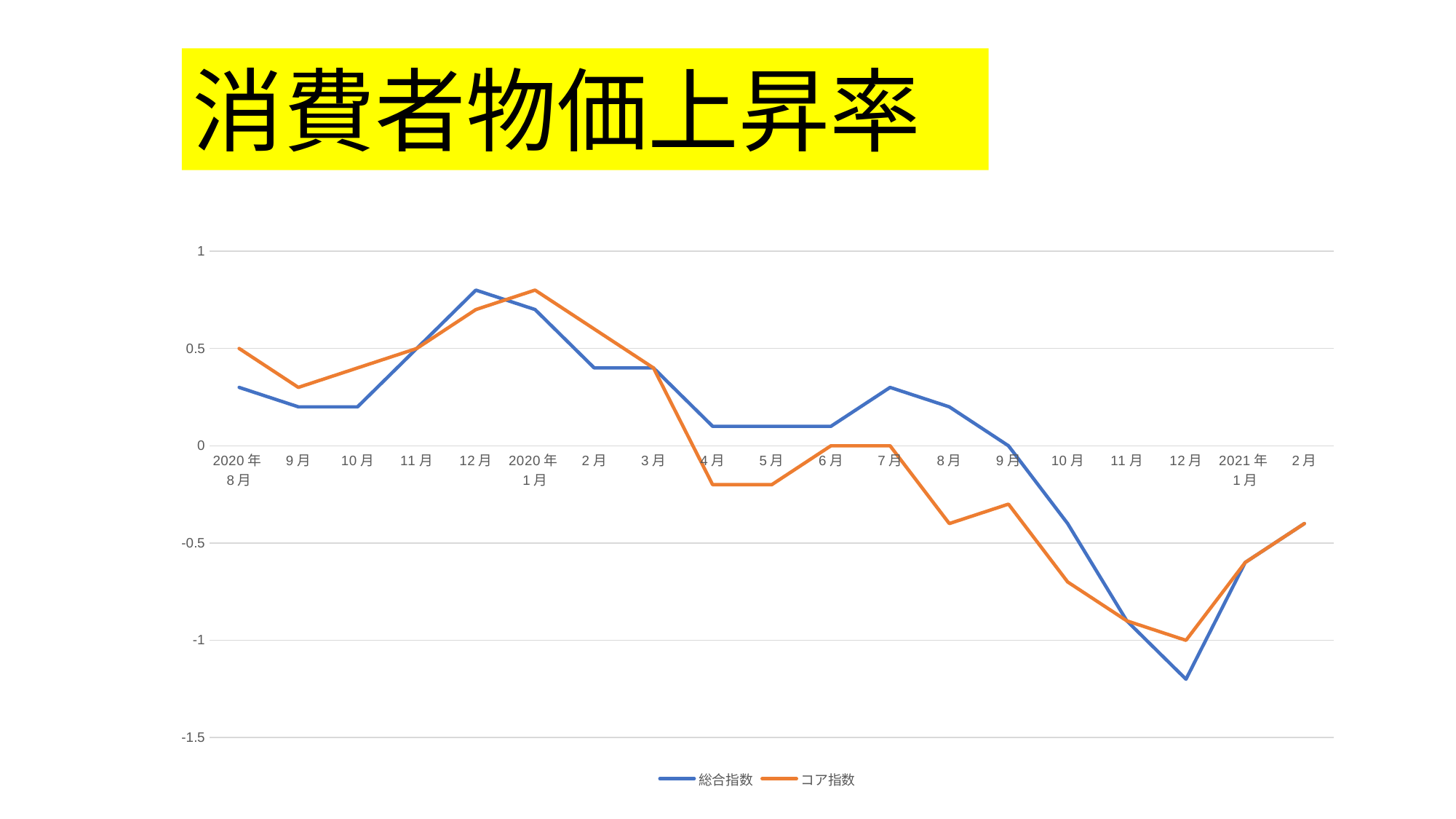

# 消費者物価上昇率

### Chart

| Category | 総合指数 | コア指数 |
|---|---|---|
| 2020年8月 | 0.3 | 0.5 |
| 9月 | 0.2 | 0.3 |
| 10月 | 0.2 | 0.4 |
| 11月 | 0.5 | 0.5 |
| 12月 | 0.8 | 0.7 |
| 2020年1月 | 0.7 | 0.8 |
| 2月 | 0.4 | 0.6 |
| 3月 | 0.4 | 0.4 |
| 4月 | 0.1 | -0.2 |
| 5月 | 0.1 | -0.2 |
| 6月 | 0.1 | 0.0 |
| 7月 | 0.3 | 0.0 |
| 8月 | 0.2 | -0.4 |
| 9月 | 0.0 | -0.3 |
| 10月 | -0.4 | -0.7 |
| 11月 | -0.9 | -0.9 |
| 12月 | -1.2 | -1.0 |
| 2021年1月 | -0.6 | -0.6 |
| 2月 | -0.4 | -0.4 |